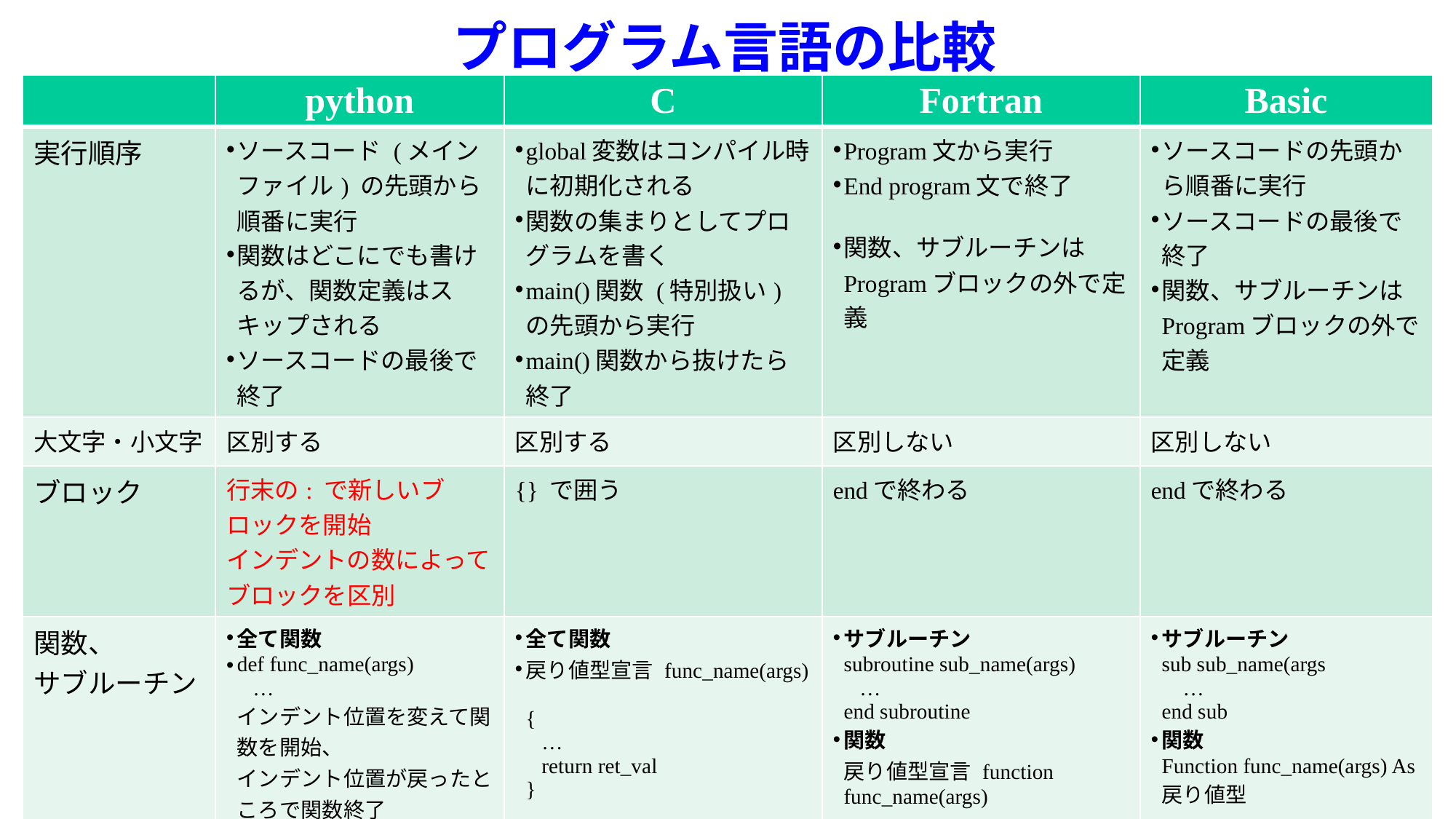

# プログラム言語の比較
|  | python | C | Fortran | Basic |
| --- | --- | --- | --- | --- |
| 実行順序 | ソースコード (メインファイル) の先頭から順番に実行 関数はどこにでも書けるが、関数定義はスキップされる ソースコードの最後で終了 | global変数はコンパイル時に初期化される 関数の集まりとしてプログラムを書く main()関数 (特別扱い) の先頭から実行 main()関数から抜けたら終了 | Program文から実行 End program文で終了 関数、サブルーチンはProgramブロックの外で定義 | ソースコードの先頭から順番に実行 ソースコードの最後で終了 関数、サブルーチンはProgramブロックの外で定義 |
| 大文字・小文字 | 区別する | 区別する | 区別しない | 区別しない |
| ブロック | 行末の: で新しいブロックを開始 インデントの数によって ブロックを区別 | {} で囲う | endで終わる | endで終わる |
| 関数、 サブルーチン | 全て関数 def func\_name(args) … インデント位置を変えて関数を開始、 インデント位置が戻ったところで関数終了 | 全て関数 戻り値型宣言 func\_name(args) { … return ret\_val } | サブルーチン subroutine sub\_name(args) … end subroutine 関数 戻り値型宣言 function func\_name(args) … return ret\_val end function | サブルーチン sub sub\_name(args … end sub 関数 Function func\_name(args) As 戻り値型 … End Function |